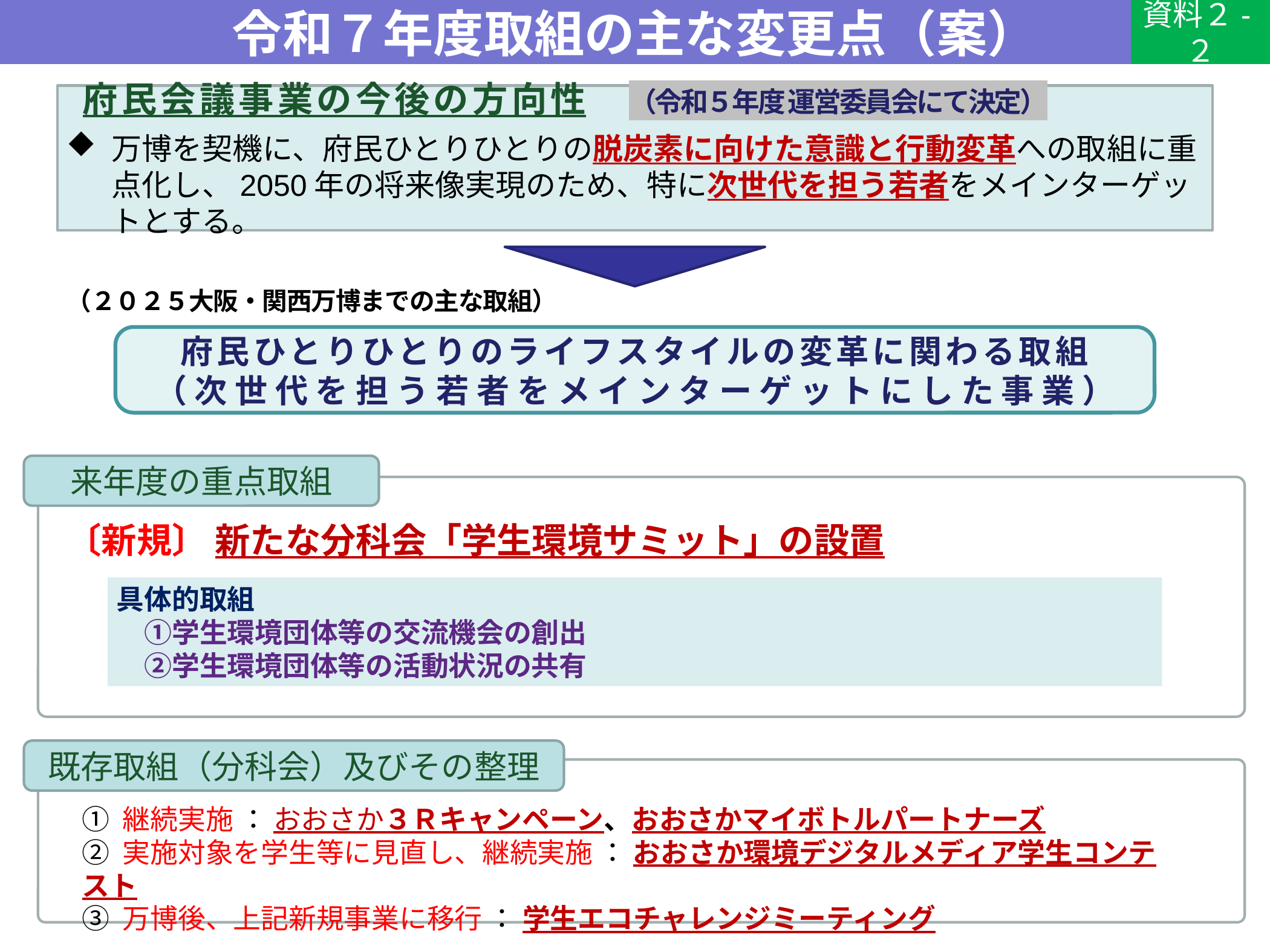

令和７年度取組の主な変更点（案）
資料２-２
 府民会議事業の今後の方向性　（令和５年度 運営委員会にて決定）

万博を契機に、府民ひとりひとりの脱炭素に向けた意識と行動変革への取組に重点化し、2050年の将来像実現のため、特に次世代を担う若者をメインターゲットとする。

（２０２５大阪・関西万博までの主な取組）
府民ひとりひとりのライフスタイルの変革に関わる取組
（次世代を担う若者をメインターゲットにした事業）
来年度の重点取組

〔新規〕 新たな分科会「学生環境サミット」の設置
具体的取組
　①学生環境団体等の交流機会の創出
　②学生環境団体等の活動状況の共有
既存取組（分科会）及びその整理

① 継続実施 ： おおさか３Ｒキャンペーン、おおさかマイボトルパートナーズ
② 実施対象を学生等に見直し、継続実施 ： おおさか環境デジタルメディア学生コンテスト
③ 万博後、上記新規事業に移行 ： 学生エコチャレンジミーティング